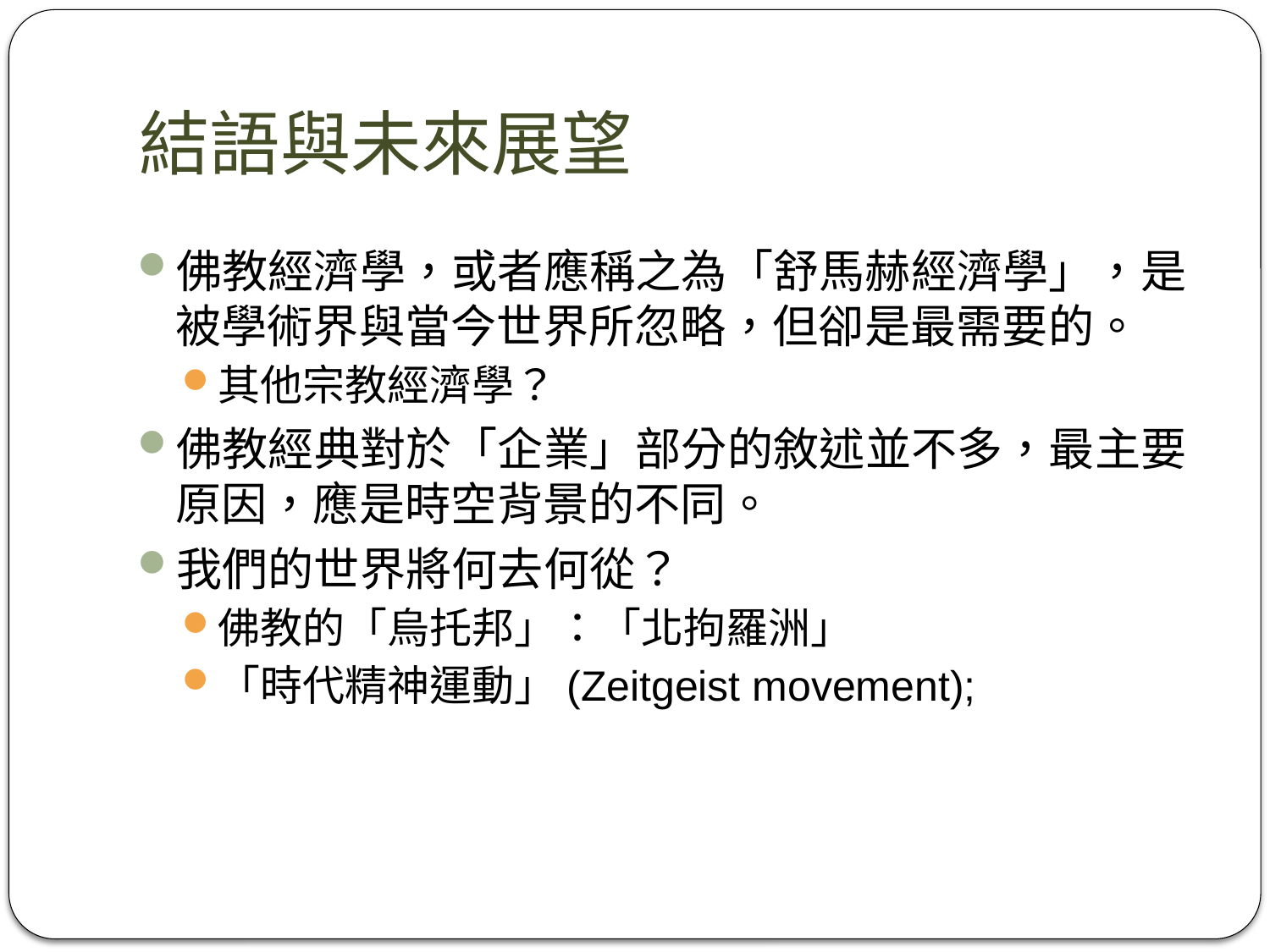

# 結語與未來展望
佛教經濟學，或者應稱之為「舒馬赫經濟學」，是被學術界與當今世界所忽略，但卻是最需要的。
其他宗教經濟學？
佛教經典對於「企業」部分的敘述並不多，最主要原因，應是時空背景的不同。
我們的世界將何去何從？
佛教的「烏托邦」：「北拘羅洲」
「時代精神運動」(Zeitgeist movement);